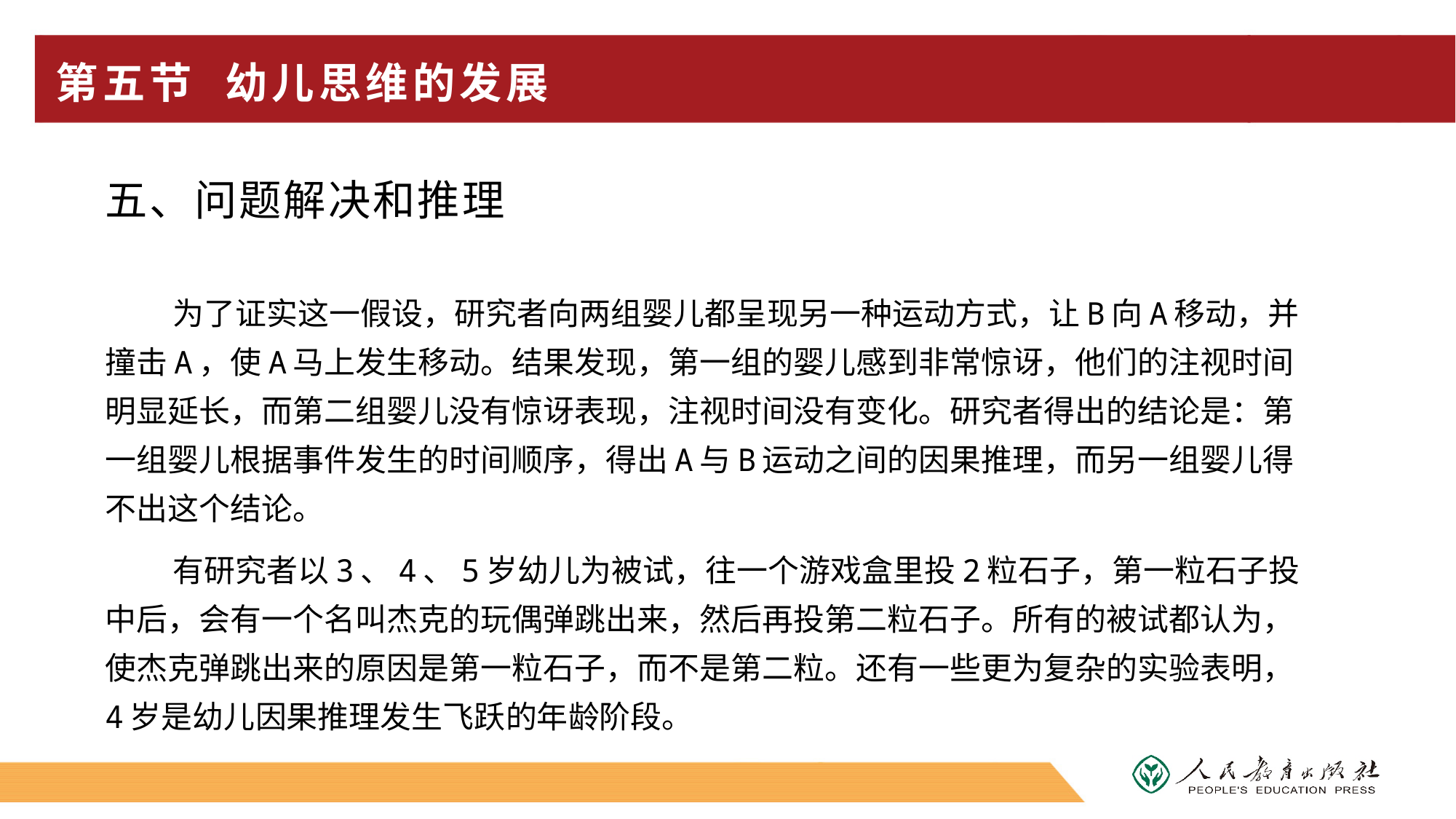

# 第五节  幼儿思维的发展
五、问题解决和推理
为了证实这一假设，研究者向两组婴儿都呈现另一种运动方式，让B向A移动，并撞击A，使A马上发生移动。结果发现，第一组的婴儿感到非常惊讶，他们的注视时间明显延长，而第二组婴儿没有惊讶表现，注视时间没有变化。研究者得出的结论是：第一组婴儿根据事件发生的时间顺序，得出A与B运动之间的因果推理，而另一组婴儿得不出这个结论。
有研究者以3、4、5岁幼儿为被试，往一个游戏盒里投2粒石子，第一粒石子投中后，会有一个名叫杰克的玩偶弹跳出来，然后再投第二粒石子。所有的被试都认为，使杰克弹跳出来的原因是第一粒石子，而不是第二粒。还有一些更为复杂的实验表明，4岁是幼儿因果推理发生飞跃的年龄阶段。